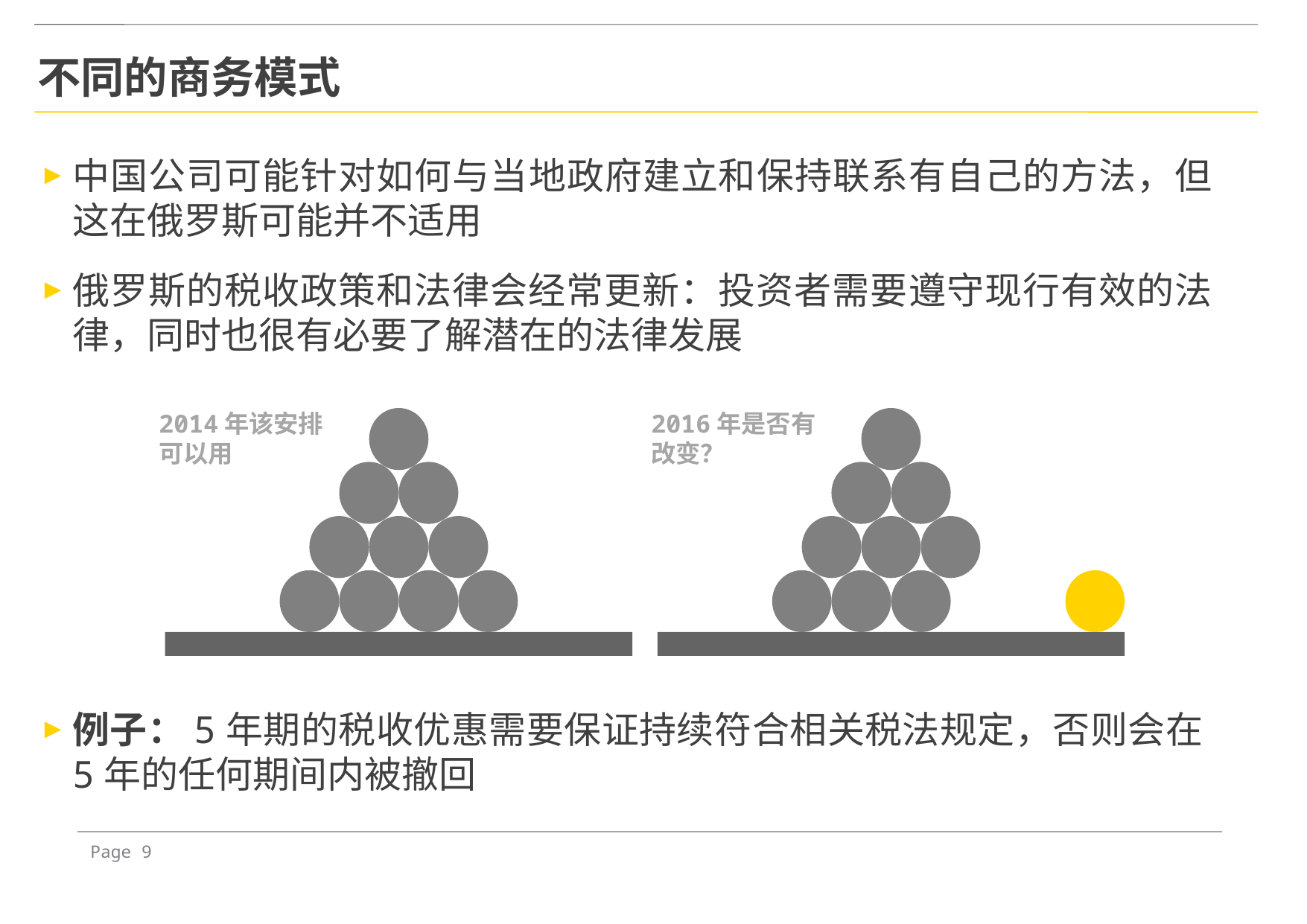

不同的商务模式
中国公司可能针对如何与当地政府建立和保持联系有自己的方法，但这在俄罗斯可能并不适用
俄罗斯的税收政策和法律会经常更新：投资者需要遵守现行有效的法律，同时也很有必要了解潜在的法律发展

例子：5年期的税收优惠需要保证持续符合相关税法规定，否则会在5年的任何期间内被撤回

2014年该安排
可以用

2016年是否有
改变？